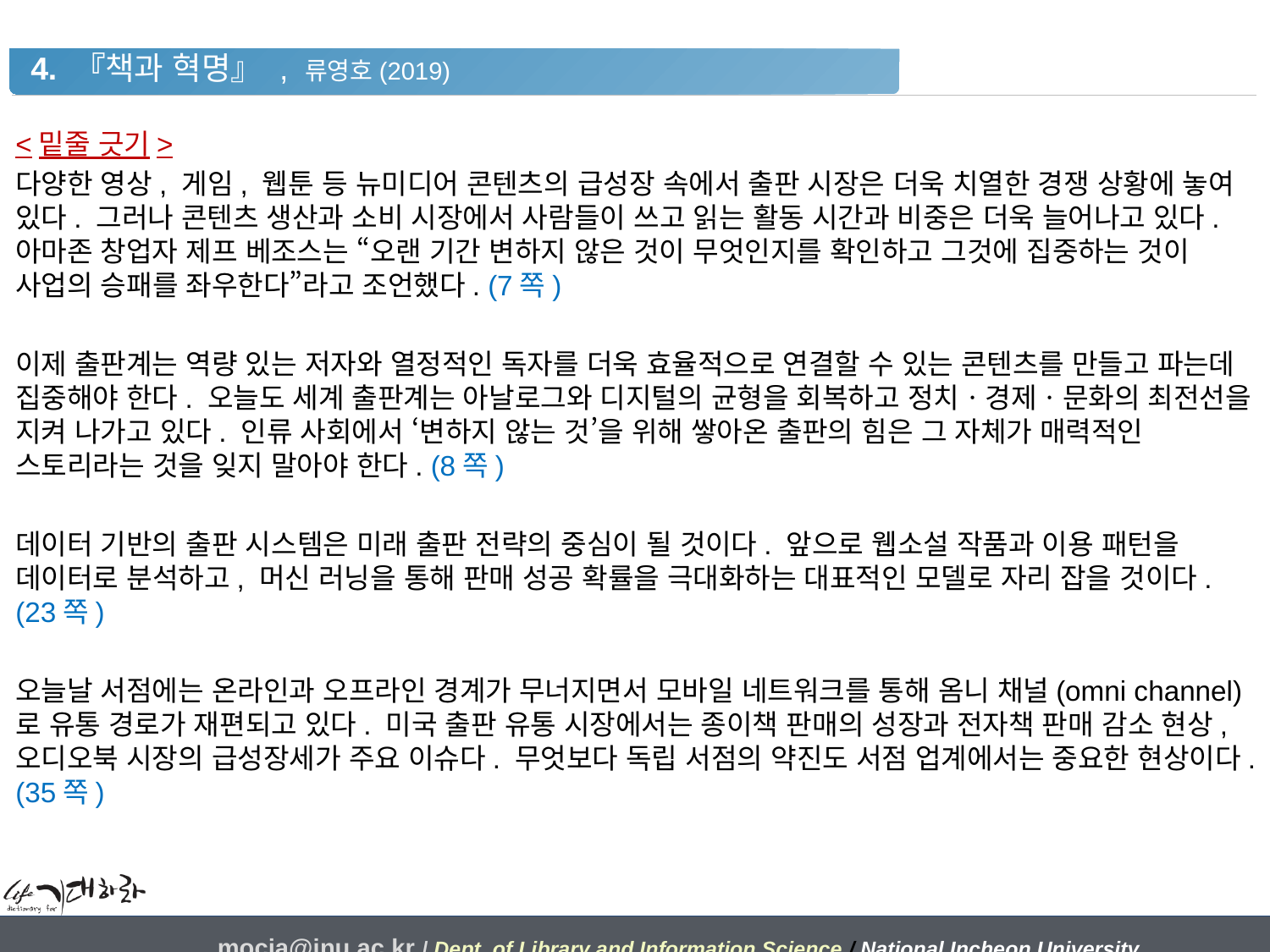

4. 『책과 혁명』 , 류영호(2019)

<밑줄 긋기>
다양한 영상, 게임, 웹툰 등 뉴미디어 콘텐츠의 급성장 속에서 출판 시장은 더욱 치열한 경쟁 상황에 놓여 있다. 그러나 콘텐츠 생산과 소비 시장에서 사람들이 쓰고 읽는 활동 시간과 비중은 더욱 늘어나고 있다. 아마존 창업자 제프 베조스는 “오랜 기간 변하지 않은 것이 무엇인지를 확인하고 그것에 집중하는 것이 사업의 승패를 좌우한다”라고 조언했다. (7쪽)

이제 출판계는 역량 있는 저자와 열정적인 독자를 더욱 효율적으로 연결할 수 있는 콘텐츠를 만들고 파는데 집중해야 한다. 오늘도 세계 출판계는 아날로그와 디지털의 균형을 회복하고 정치ㆍ경제ㆍ문화의 최전선을 지켜 나가고 있다. 인류 사회에서 ‘변하지 않는 것’을 위해 쌓아온 출판의 힘은 그 자체가 매력적인 스토리라는 것을 잊지 말아야 한다. (8쪽)

데이터 기반의 출판 시스템은 미래 출판 전략의 중심이 될 것이다. 앞으로 웹소설 작품과 이용 패턴을 데이터로 분석하고, 머신 러닝을 통해 판매 성공 확률을 극대화하는 대표적인 모델로 자리 잡을 것이다. (23쪽)

오늘날 서점에는 온라인과 오프라인 경계가 무너지면서 모바일 네트워크를 통해 옴니 채널(omni channel)로 유통 경로가 재편되고 있다. 미국 출판 유통 시장에서는 종이책 판매의 성장과 전자책 판매 감소 현상, 오디오북 시장의 급성장세가 주요 이슈다. 무엇보다 독립 서점의 약진도 서점 업계에서는 중요한 현상이다. (35쪽)

mocja@inu.ac.kr / Dept. of Library and Information Science / National Incheon University